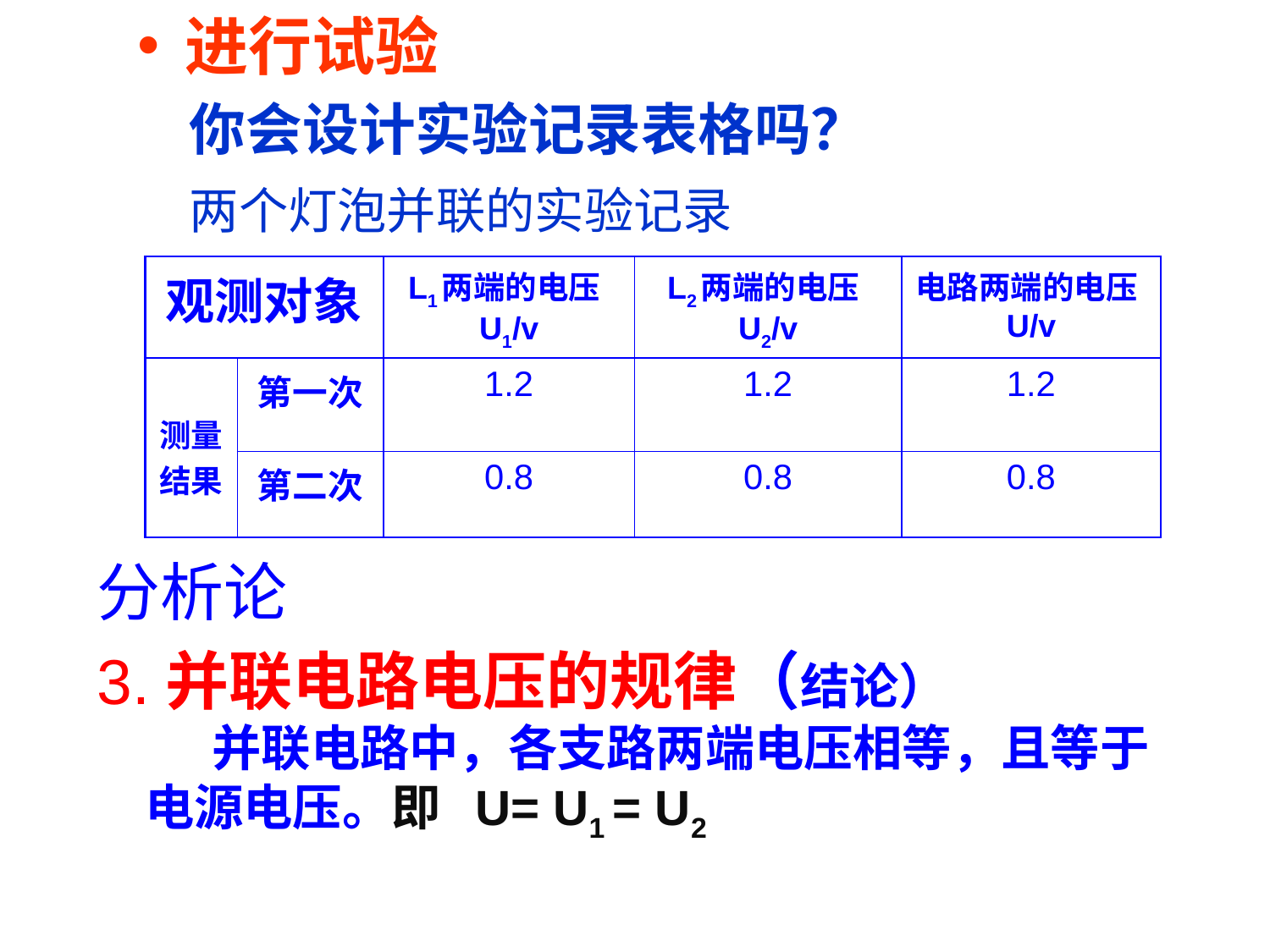

进行试验
   你会设计实验记录表格吗？
   两个灯泡并联的实验记录
| 观测对象 |  | L1两端的电压U1/v | L2两端的电压U2/v | 电路两端的电压U/v |
| --- | --- | --- | --- | --- |
| 测量结果 | 第一次 | 1.2 | 1.2 | 1.2 |
|  | 第二次 | 0.8 | 0.8 | 0.8 |
分析论
3.并联电路电压的规律（结论）                           并联电路中，各支路两端电压相等，且等于电源电压。即  U= U1 = U2